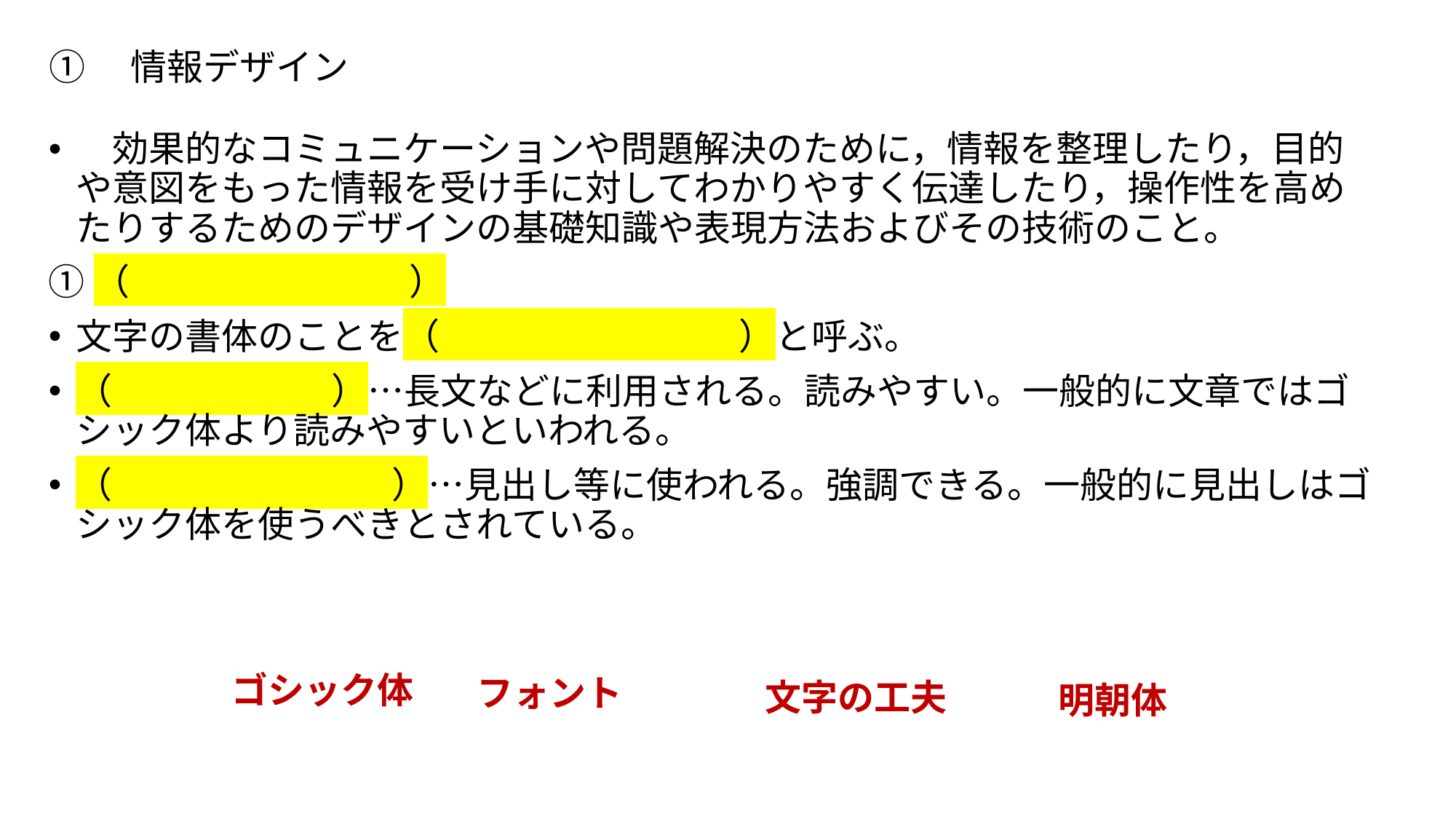

# ①　情報デザイン
　効果的なコミュニケーションや問題解決のために，情報を整理したり，目的や意図をもった情報を受け手に対してわかりやすく伝達したり，操作性を高めたりするためのデザインの基礎知識や表現方法およびその技術のこと。
①（　　　 　　  　　）
文字の書体のことを（　　　 　　　　　）と呼ぶ。
（　　         　　）…長文などに利用される。読みやすい。一般的に文章ではゴシック体より読みやすいといわれる。
（　　　　   　　　）…見出し等に使われる。強調できる。一般的に見出しはゴシック体を使うべきとされている。
ゴシック体
フォント
文字の工夫
明朝体